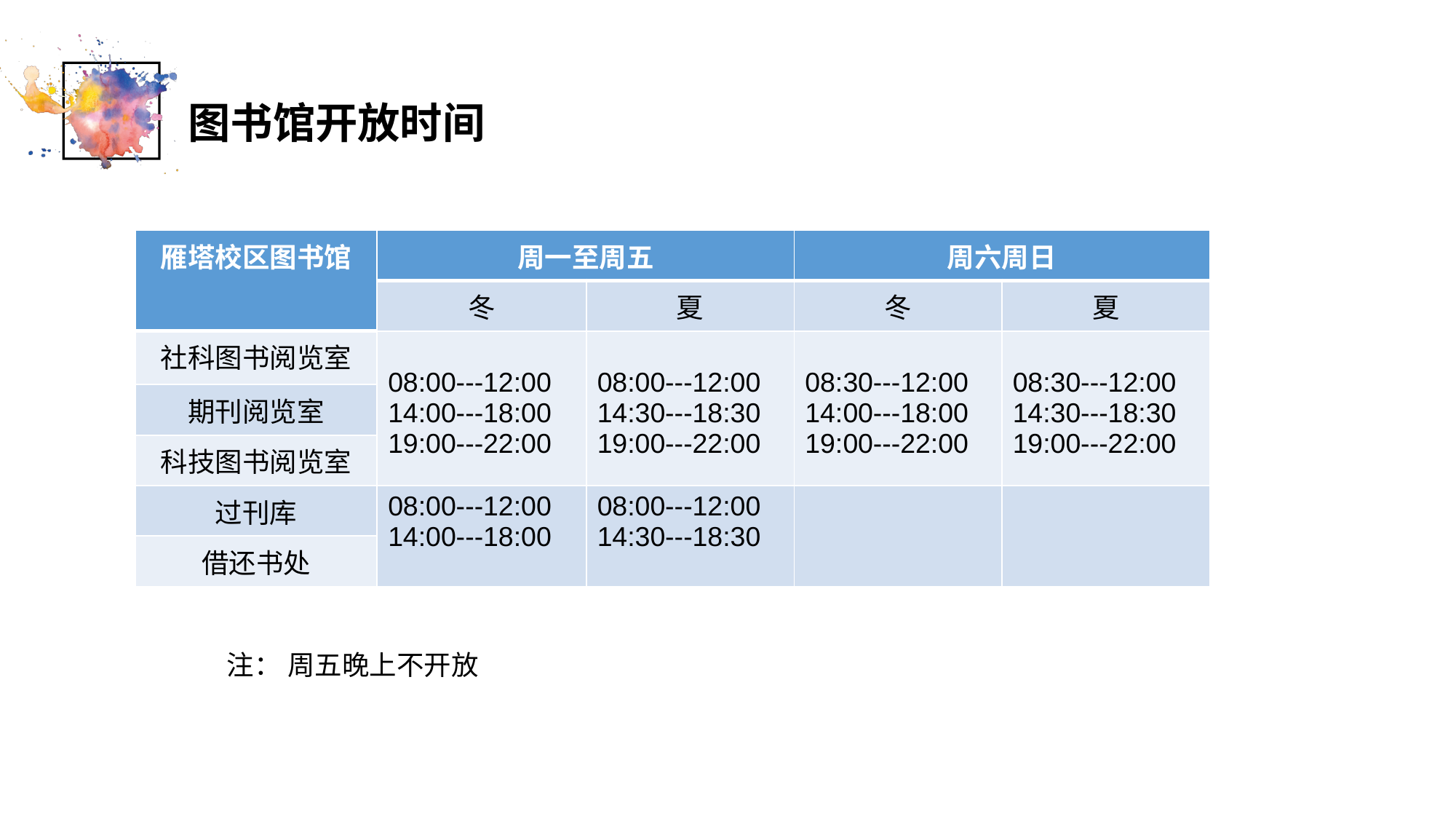

图书馆开放时间
| 雁塔校区图书馆 | 周一至周五 |  | 周六周日 |  |
| --- | --- | --- | --- | --- |
|  | 冬 | 夏 | 冬 | 夏 |
| 社科图书阅览室 | 08:00---12:00 14:00---18:00 19:00---22:00 | 08:00---12:00 14:30---18:30 19:00---22:00 | 08:30---12:00 14:00---18:00 19:00---22:00 | 08:30---12:00 14:30---18:30 19:00---22:00 |
| 期刊阅览室 |  |  |  |  |
| 科技图书阅览室 |  |  |  |  |
| 过刊库 | 08:00---12:00 14:00---18:00 | 08:00---12:00 14:30---18:30 |  |  |
| 借还书处 |  |  |  |  |
注： 周五晚上不开放